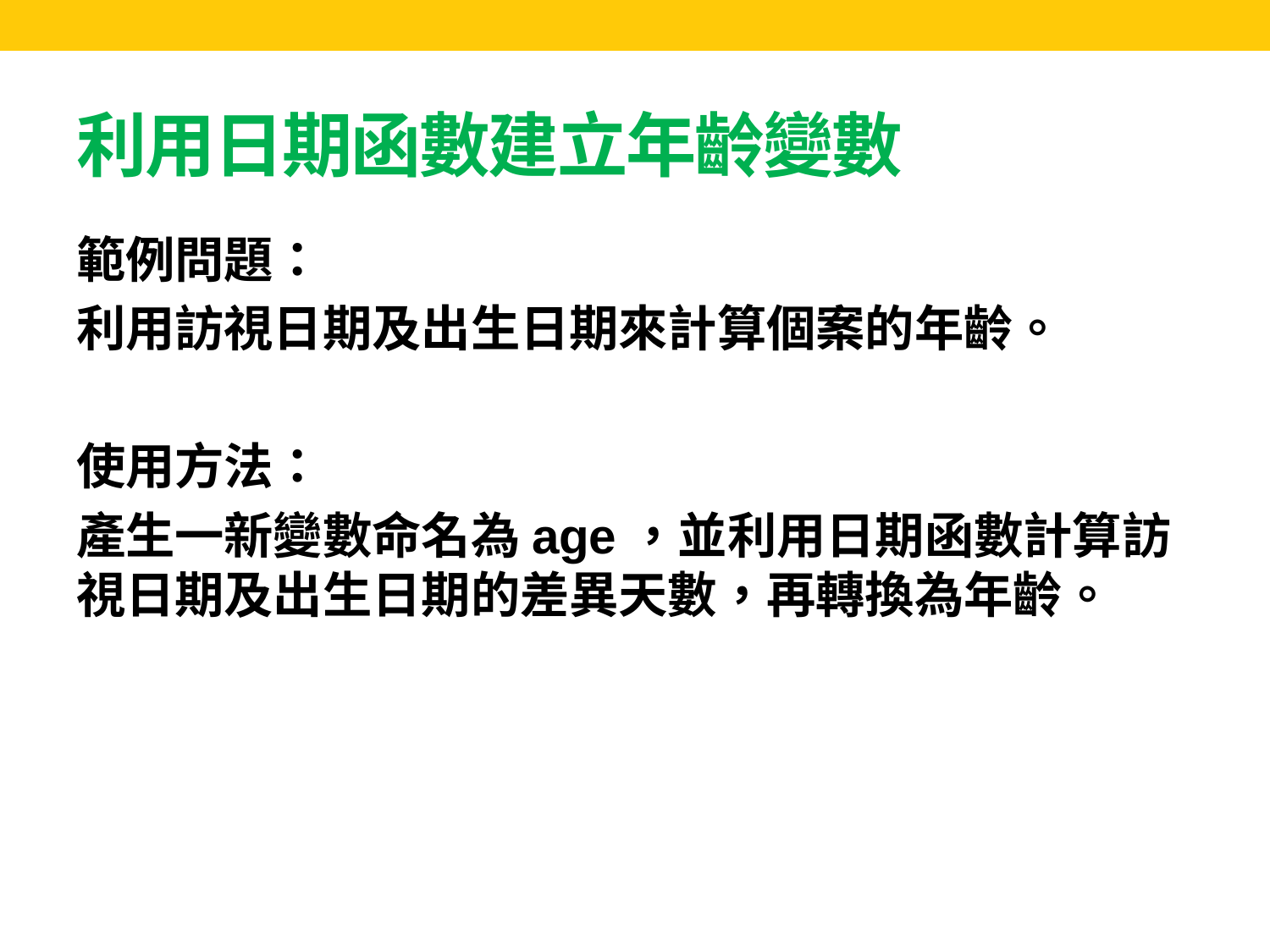

# 利用日期函數建立年齡變數
範例問題：
利用訪視日期及出生日期來計算個案的年齡。

使用方法：
產生一新變數命名為age，並利用日期函數計算訪視日期及出生日期的差異天數，再轉換為年齡。